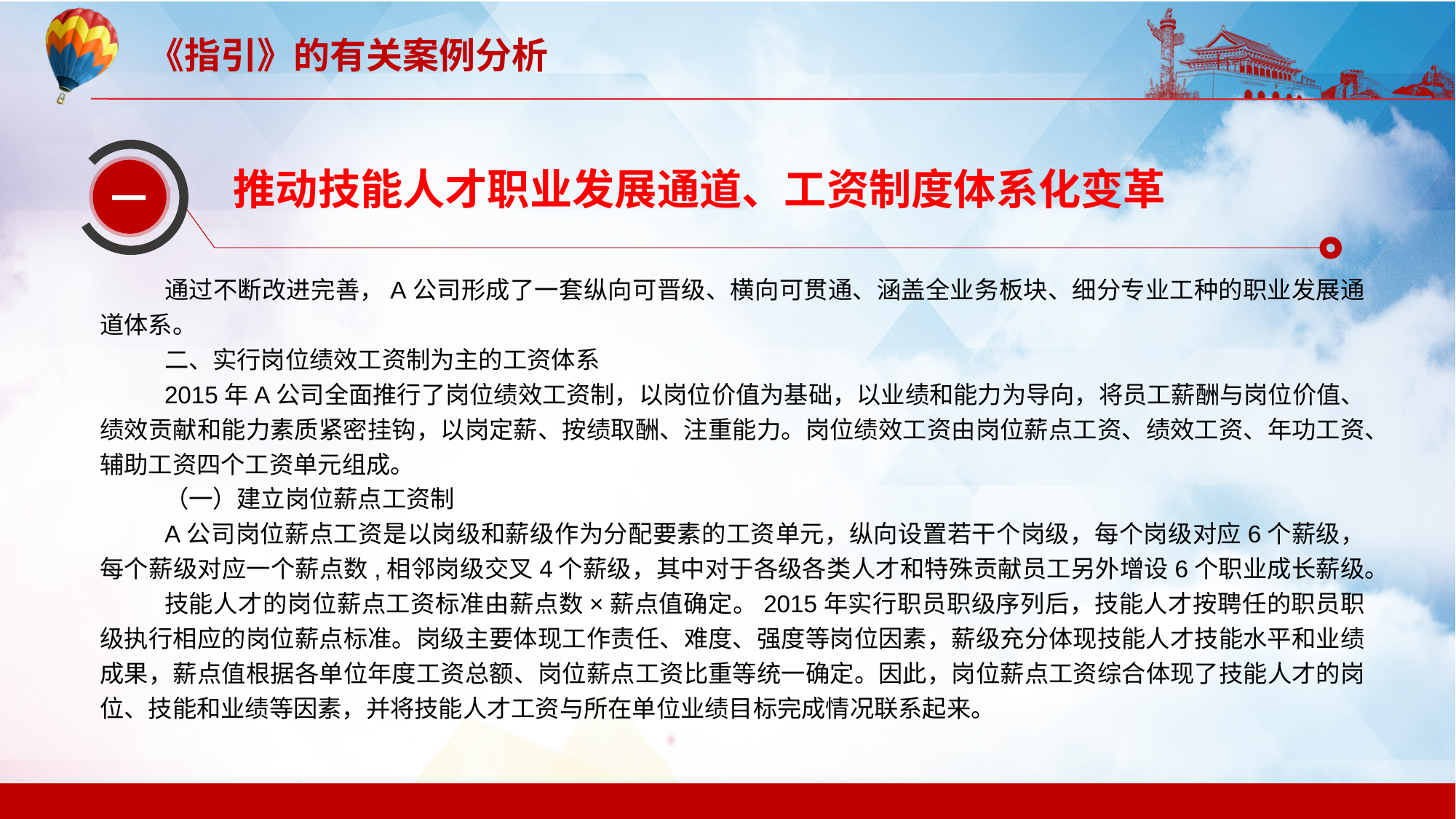

推动技能人才职业发展通道、工资制度体系化变革

一

通过不断改进完善，A公司形成了一套纵向可晋级、横向可贯通、涵盖全业务板块、细分专业工种的职业发展通道体系。
二、实行岗位绩效工资制为主的工资体系
2015年A公司全面推行了岗位绩效工资制，以岗位价值为基础，以业绩和能力为导向，将员工薪酬与岗位价值、绩效贡献和能力素质紧密挂钩，以岗定薪、按绩取酬、注重能力。岗位绩效工资由岗位薪点工资、绩效工资、年功工资、辅助工资四个工资单元组成。
（一）建立岗位薪点工资制
A公司岗位薪点工资是以岗级和薪级作为分配要素的工资单元，纵向设置若干个岗级，每个岗级对应6个薪级，每个薪级对应一个薪点数,相邻岗级交叉4个薪级，其中对于各级各类人才和特殊贡献员工另外增设6个职业成长薪级。
技能人才的岗位薪点工资标准由薪点数×薪点值确定。2015年实行职员职级序列后，技能人才按聘任的职员职级执行相应的岗位薪点标准。岗级主要体现工作责任、难度、强度等岗位因素，薪级充分体现技能人才技能水平和业绩成果，薪点值根据各单位年度工资总额、岗位薪点工资比重等统一确定。因此，岗位薪点工资综合体现了技能人才的岗位、技能和业绩等因素，并将技能人才工资与所在单位业绩目标完成情况联系起来。